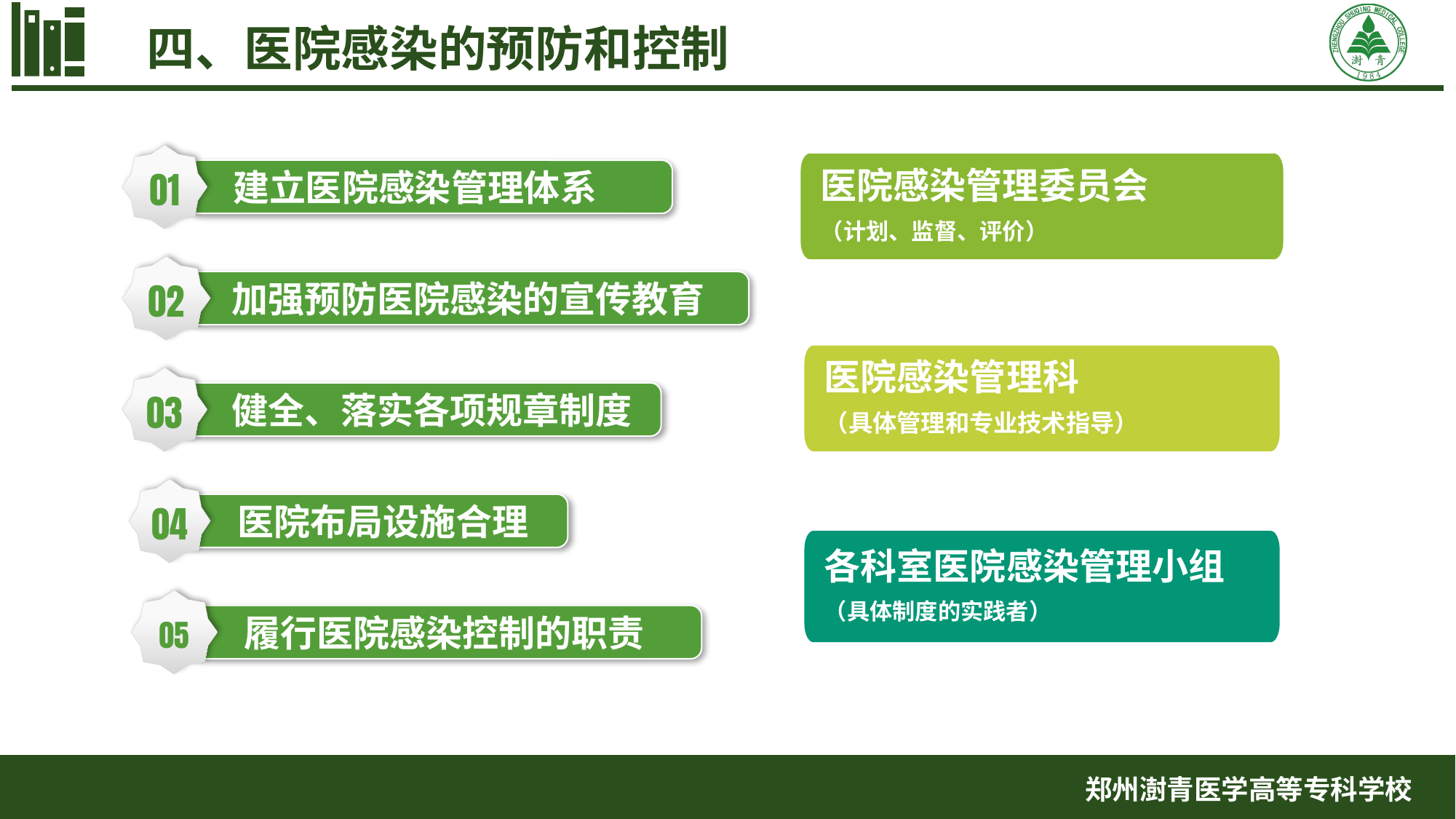

四、医院感染的预防和控制
01
   建立医院感染管理体系
02
加强预防医院感染的宣传教育
03
  健全、落实各项规章制度
04
 医院布局设施合理
05
履行医院感染控制的职责
医院感染管理委员会
（计划、监督、评价）
医院感染管理科
（具体管理和专业技术指导）
各科室医院感染管理小组
（具体制度的实践者）
郑州澍青医学高等专科学校